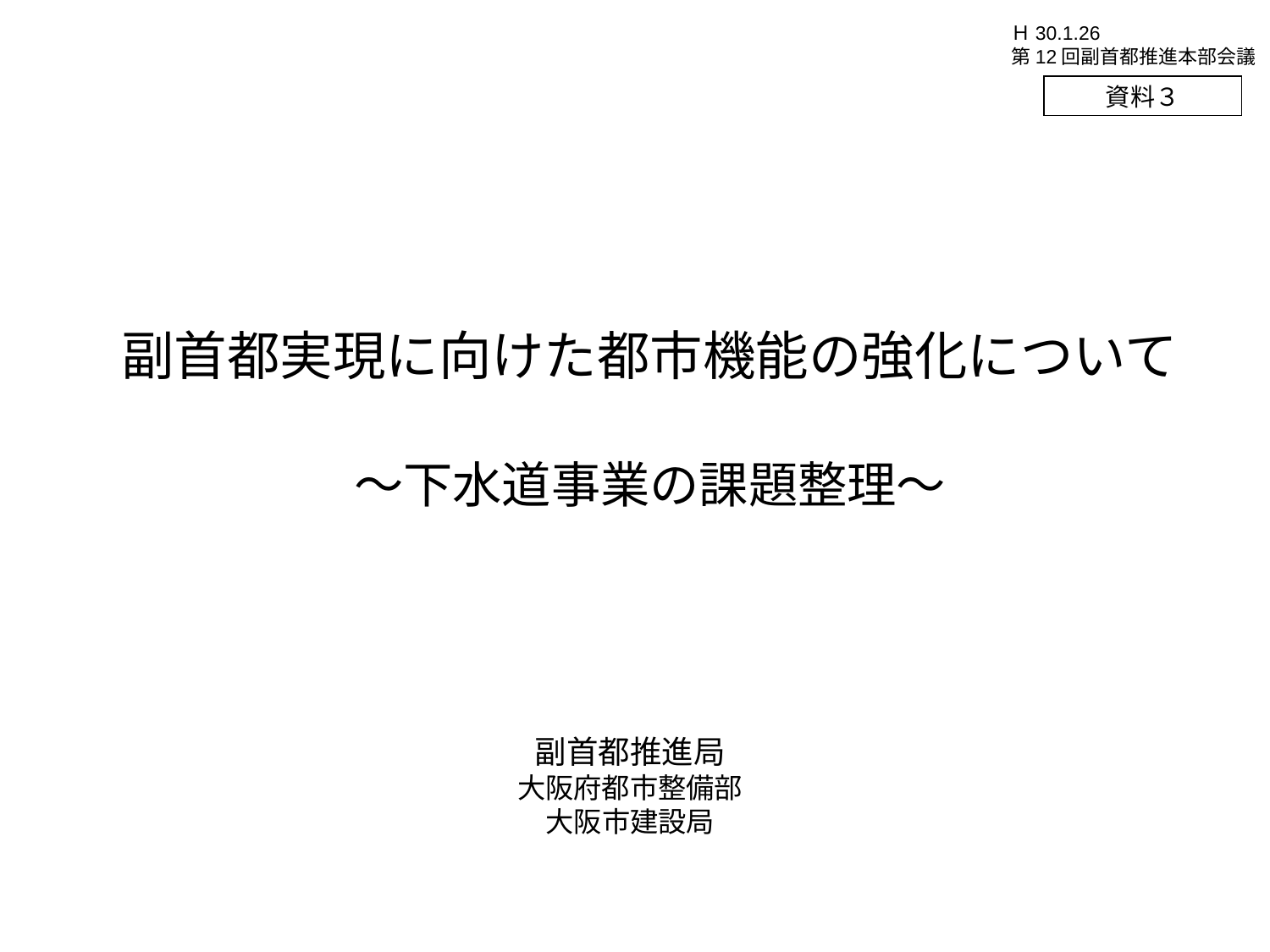

Ｈ30.1.26
第12回副首都推進本部会議
資料３
副首都実現に向けた都市機能の強化について

～下水道事業の課題整理～
副首都推進局
大阪府都市整備部
大阪市建設局